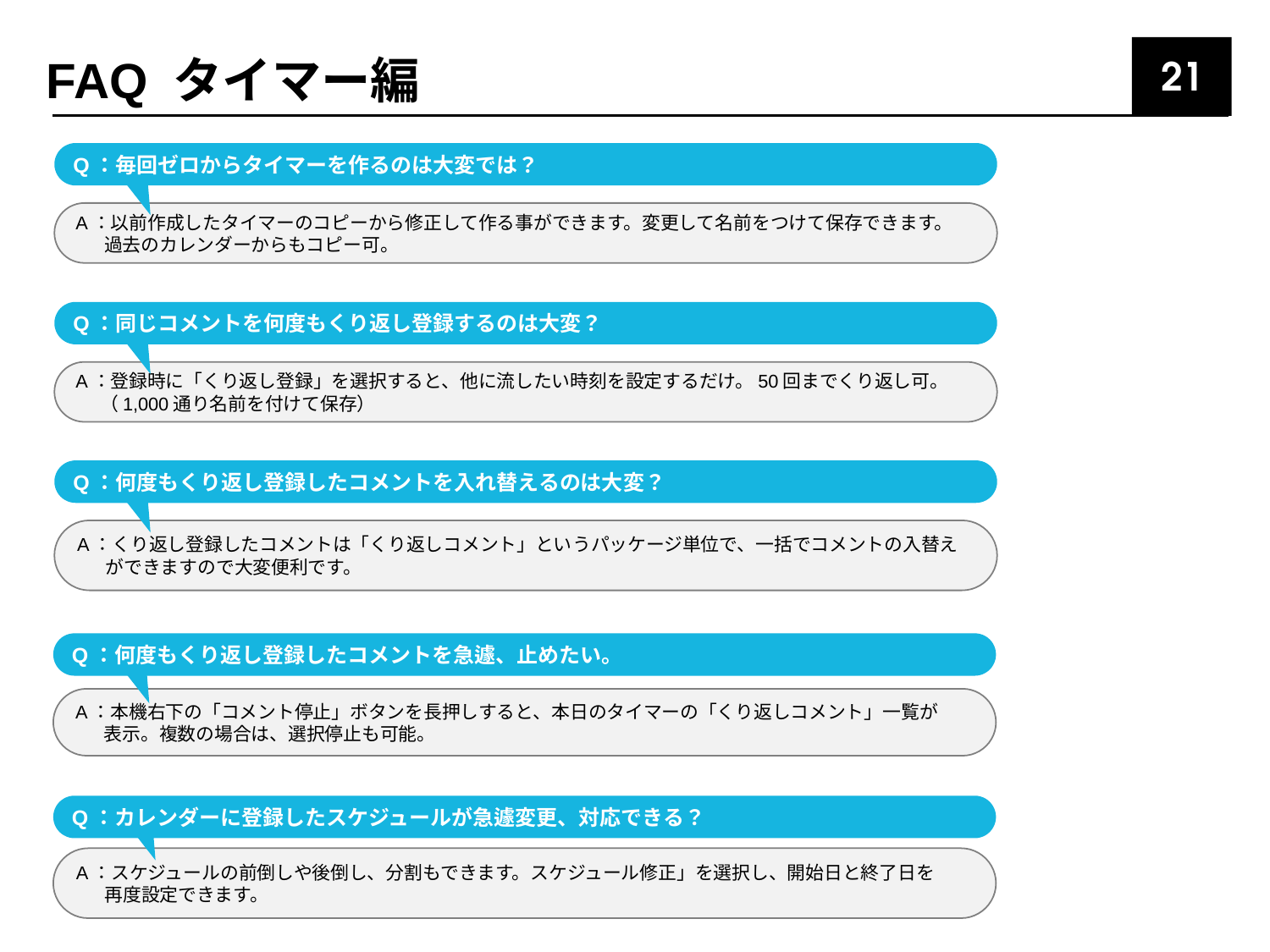

FAQ タイマー編
21
Q：毎回ゼロからタイマーを作るのは大変では？

A：以前作成したタイマーのコピーから修正して作る事ができます。変更して名前をつけて保存できます。
      過去のカレンダーからもコピー可。
Q：同じコメントを何度もくり返し登録するのは大変？

A：登録時に「くり返し登録」を選択すると、他に流したい時刻を設定するだけ。50回までくり返し可。
     （1,000通り名前を付けて保存）
Q：何度もくり返し登録したコメントを入れ替えるのは大変？

A：くり返し登録したコメントは「くり返しコメント」というパッケージ単位で、一括でコメントの入替え
      ができますので大変便利です。
Q：何度もくり返し登録したコメントを急遽、止めたい。

A：本機右下の「コメント停止」ボタンを長押しすると、本日のタイマーの「くり返しコメント」一覧が
      表示。複数の場合は、選択停止も可能。
Q：カレンダーに登録したスケジュールが急遽変更、対応できる？

A：スケジュールの前倒しや後倒し、分割もできます。スケジュール修正」を選択し、開始日と終了日を
      再度設定できます。